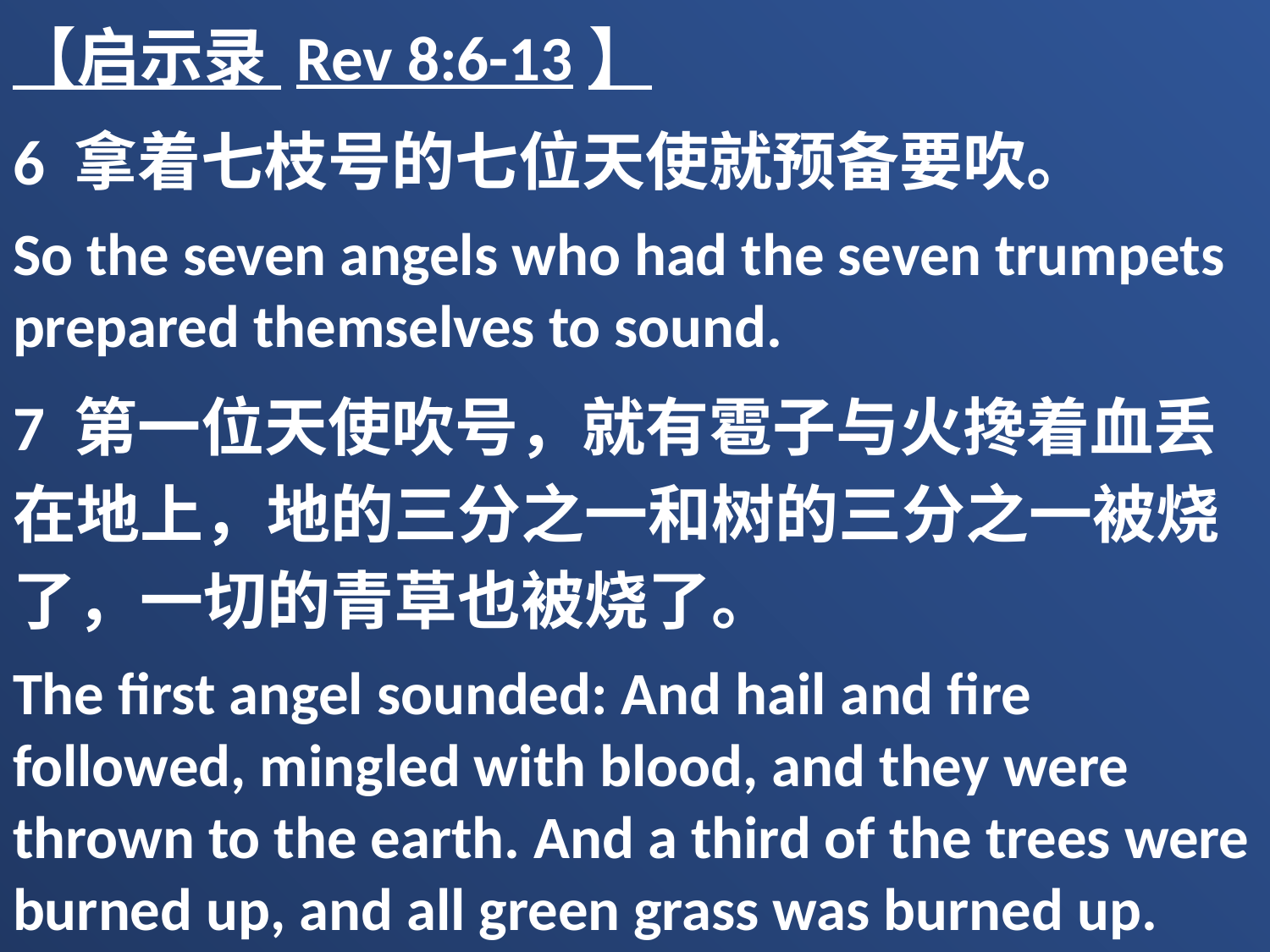

【启示录 Rev 8:6-13】
6 拿着七枝号的七位天使就预备要吹。
So the seven angels who had the seven trumpets prepared themselves to sound.
7 第一位天使吹号，就有雹子与火搀着血丢在地上，地的三分之一和树的三分之一被烧了，一切的青草也被烧了。
The first angel sounded: And hail and fire followed, mingled with blood, and they were thrown to the earth. And a third of the trees were burned up, and all green grass was burned up.